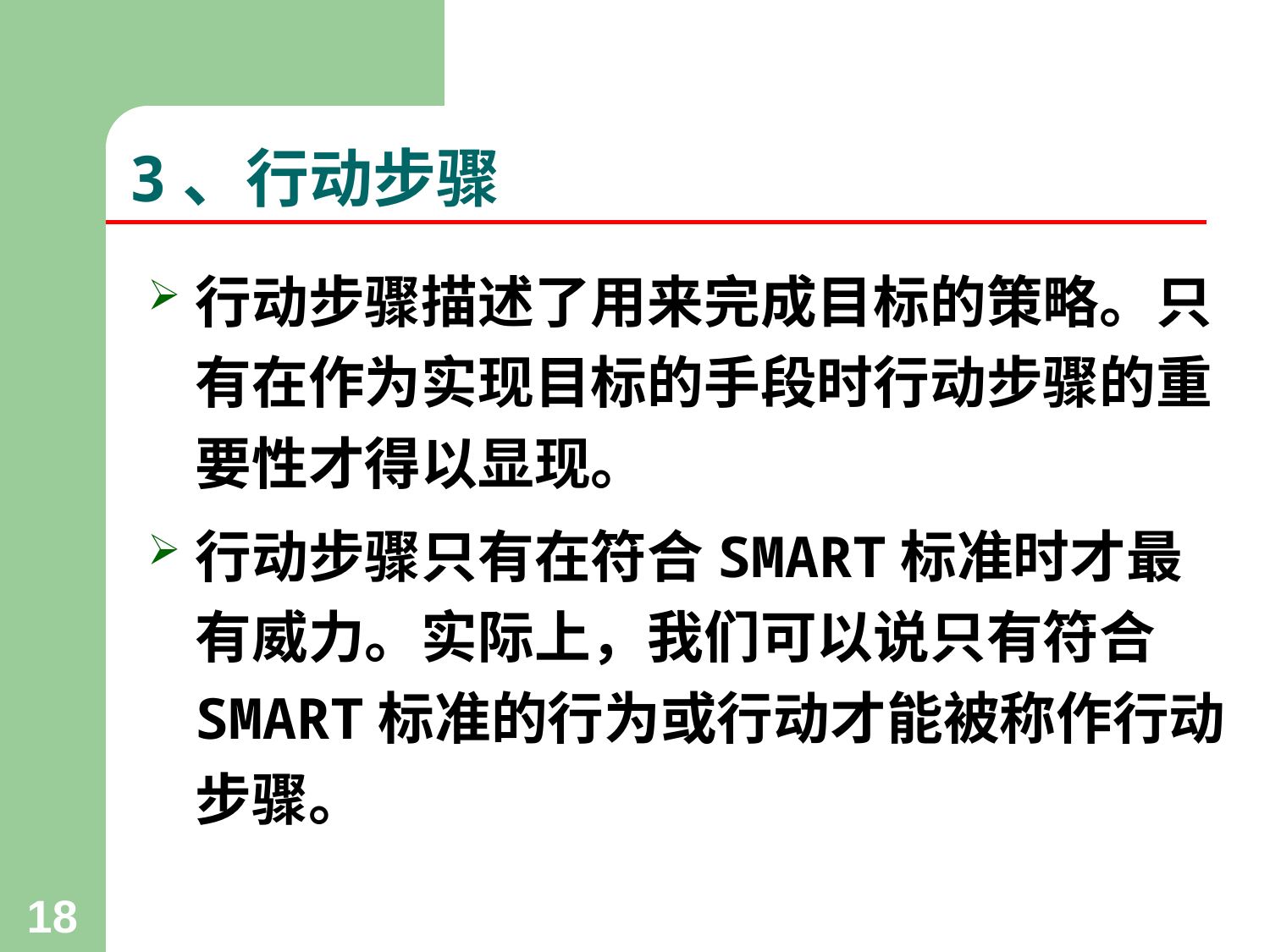

3、行动步骤
行动步骤描述了用来完成目标的策略。只有在作为实现目标的手段时行动步骤的重要性才得以显现。
行动步骤只有在符合SMART标准时才最有威力。实际上，我们可以说只有符合SMART标准的行为或行动才能被称作行动步骤。
# 18